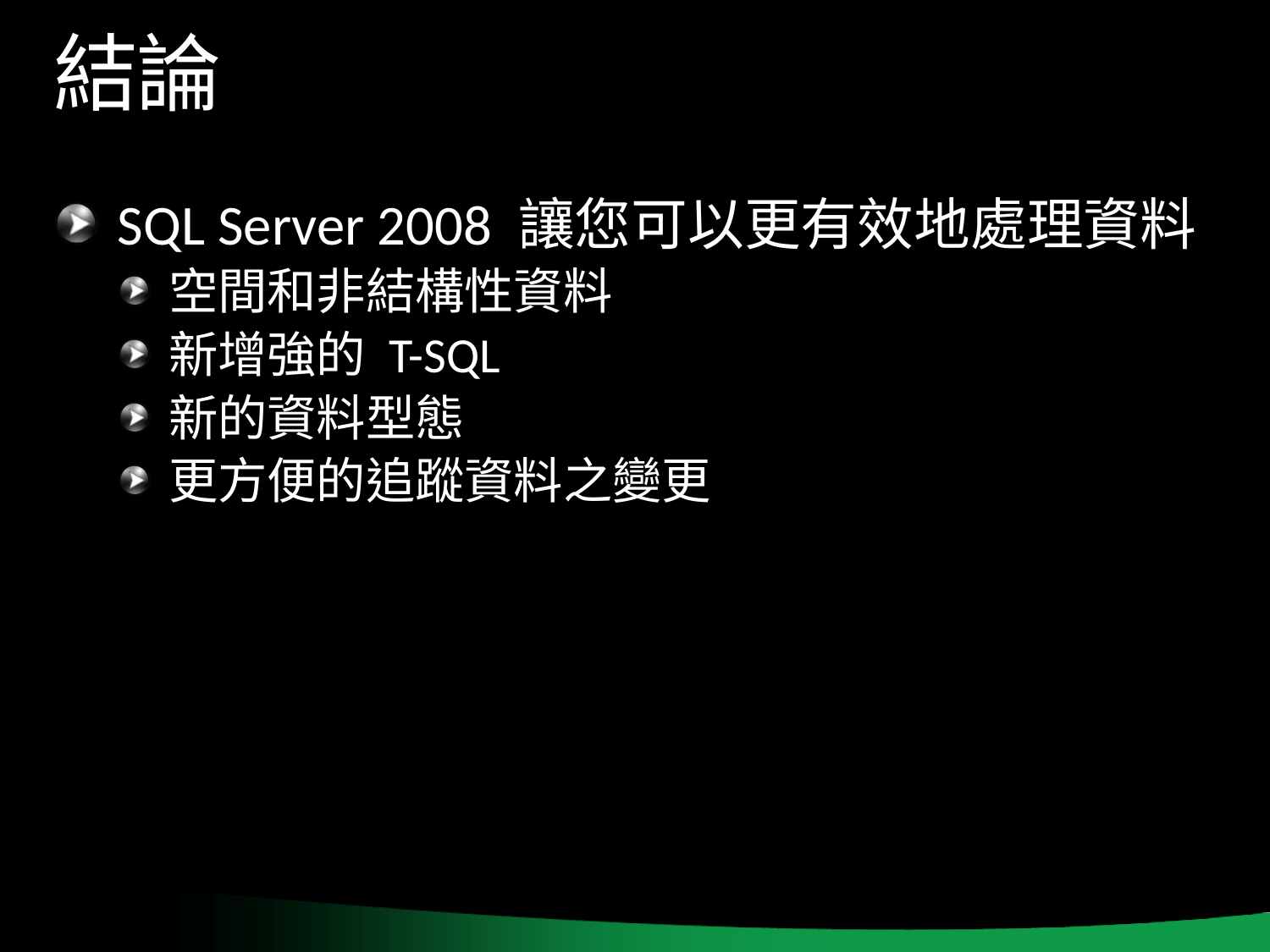

# 結論
SQL Server 2008 讓您可以更有效地處理資料
空間和非結構性資料
新增強的 T-SQL
新的資料型態
更方便的追蹤資料之變更